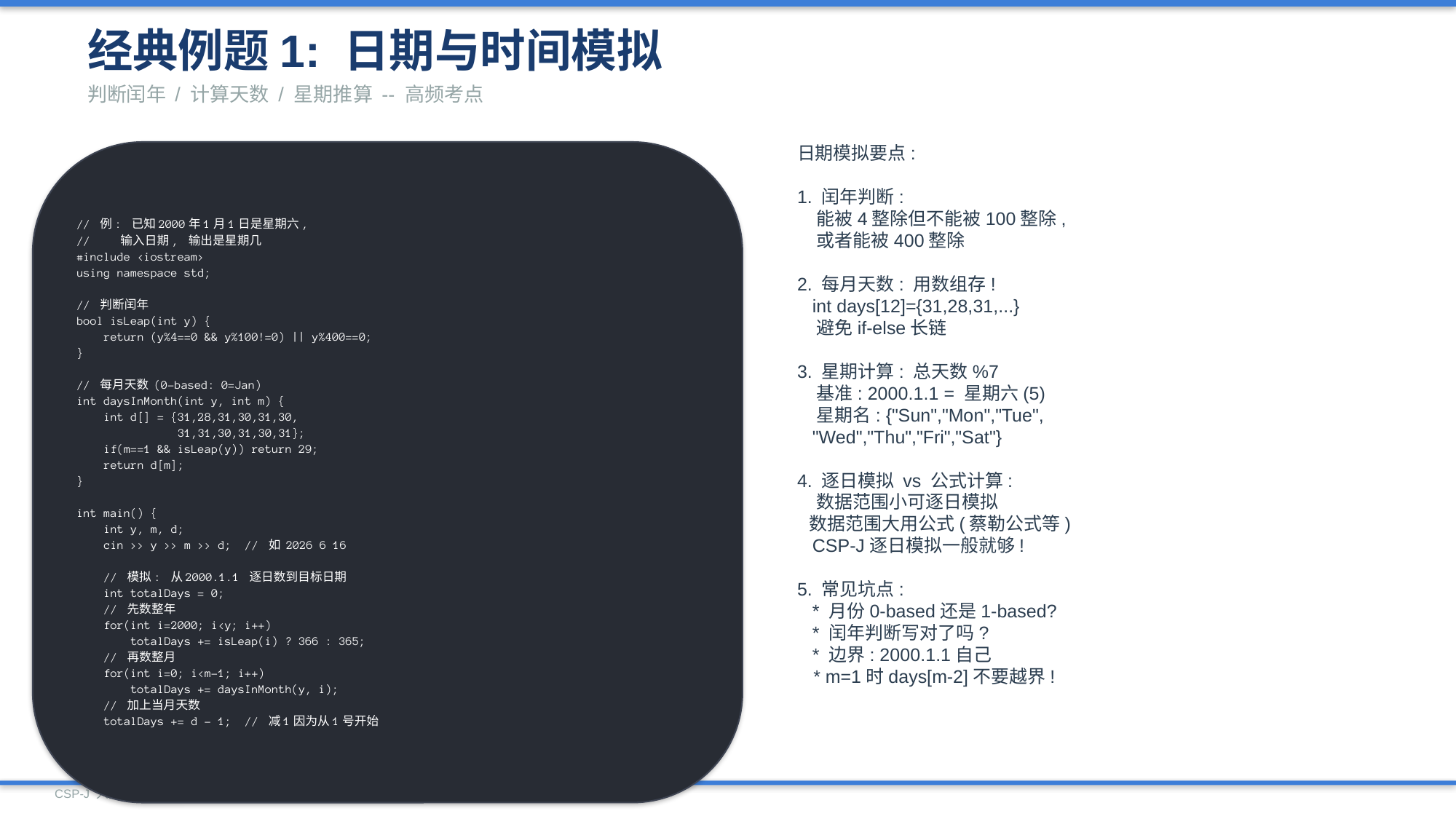

经典例题1: 日期与时间模拟
判断闰年 / 计算天数 / 星期推算 -- 高频考点
// 例: 已知2000年1月1日是星期六,
//    输入日期, 输出是星期几
#include <iostream>
using namespace std;

// 判断闰年
bool isLeap(int y) {
    return (y%4==0 && y%100!=0) || y%400==0;
}

// 每月天数 (0-based: 0=Jan)
int daysInMonth(int y, int m) {
    int d[] = {31,28,31,30,31,30,
               31,31,30,31,30,31};
    if(m==1 && isLeap(y)) return 29;
    return d[m];
}

int main() {
    int y, m, d;
    cin >> y >> m >> d;  // 如 2026 6 16

    // 模拟: 从2000.1.1 逐日数到目标日期
    int totalDays = 0;
    // 先数整年
    for(int i=2000; i<y; i++)
        totalDays += isLeap(i) ? 366 : 365;
    // 再数整月
    for(int i=0; i<m-1; i++)
        totalDays += daysInMonth(y, i);
    // 加上当月天数
    totalDays += d - 1;  // 减1因为从1号开始
日期模拟要点:
1. 闰年判断:
   能被4整除但不能被100整除,
   或者能被400整除
2. 每月天数: 用数组存!
   int days[12]={31,28,31,...}
   避免if-else长链
3. 星期计算: 总天数%7
   基准: 2000.1.1 = 星期六(5)
   星期名: {"Sun","Mon","Tue",
   "Wed","Thu","Fri","Sat"}
4. 逐日模拟 vs 公式计算:
   数据范围小可逐日模拟
   数据范围大用公式(蔡勒公式等)
   CSP-J逐日模拟一般就够!
5. 常见坑点:
   * 月份0-based还是1-based?
   * 闰年判断写对了吗?
   * 边界: 2000.1.1自己
   * m=1时days[m-2]不要越界!

CSP-J 入门级  |  PPT 34